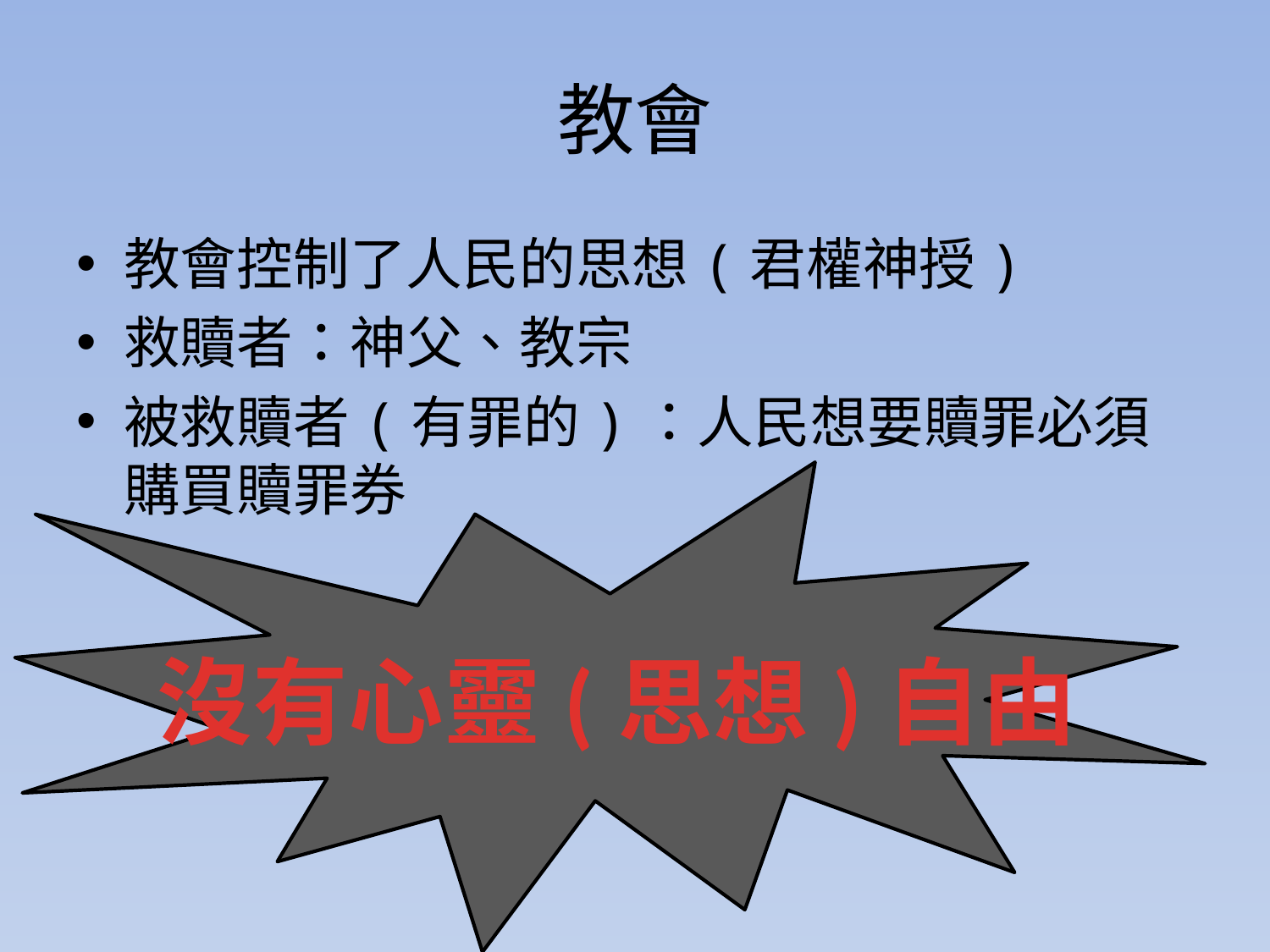

# 教會
教會控制了人民的思想(君權神授)
救贖者：神父、教宗
被救贖者(有罪的)：人民想要贖罪必須購買贖罪券

沒有心靈(思想)自由